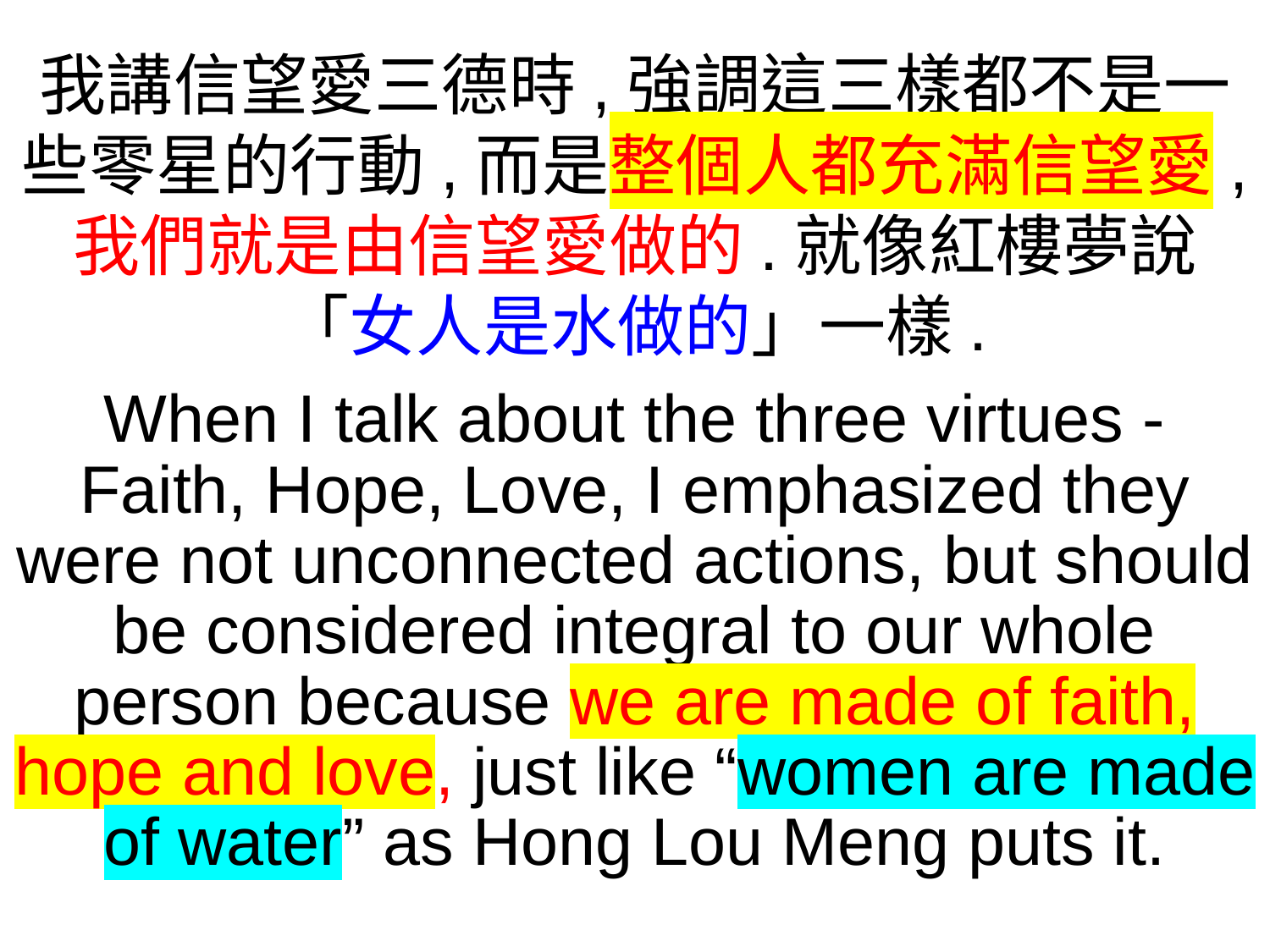

我講信望愛三德時,強調這三樣都不是一些零星的行動,而是整個人都充滿信望愛,
我們就是由信望愛做的.就像紅樓夢說
「女人是水做的」一樣.
When I talk about the three virtues - Faith, Hope, Love, I emphasized they were not unconnected actions, but should be considered integral to our whole person because we are made of faith, hope and love, just like “women are made of water” as Hong Lou Meng puts it.